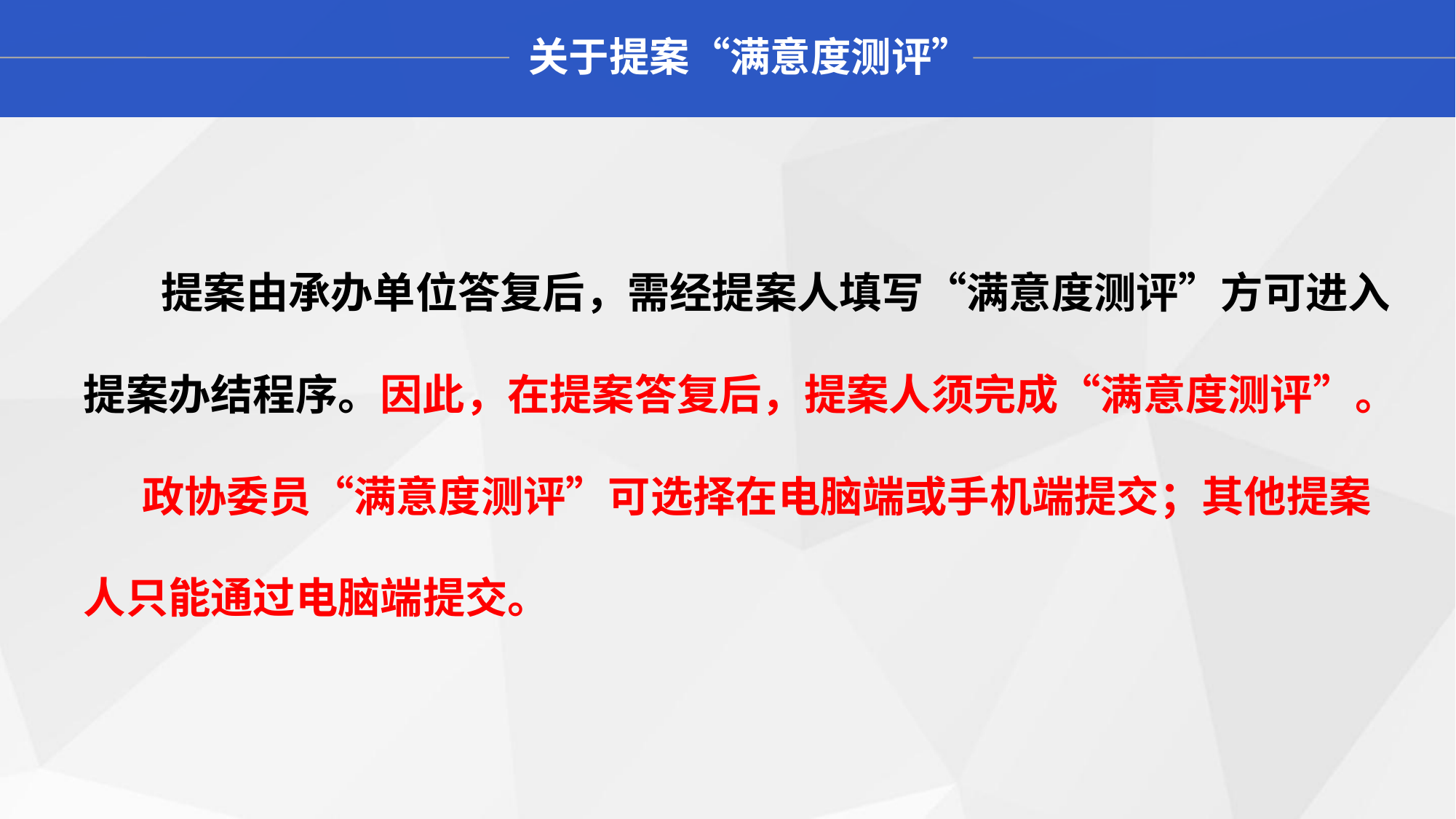

关于提案“满意度测评”

       提案由承办单位答复后，需经提案人填写“满意度测评”方可进入提案办结程序。因此，在提案答复后，提案人须完成“满意度测评”。
     政协委员“满意度测评”可选择在电脑端或手机端提交；其他提案人只能通过电脑端提交。